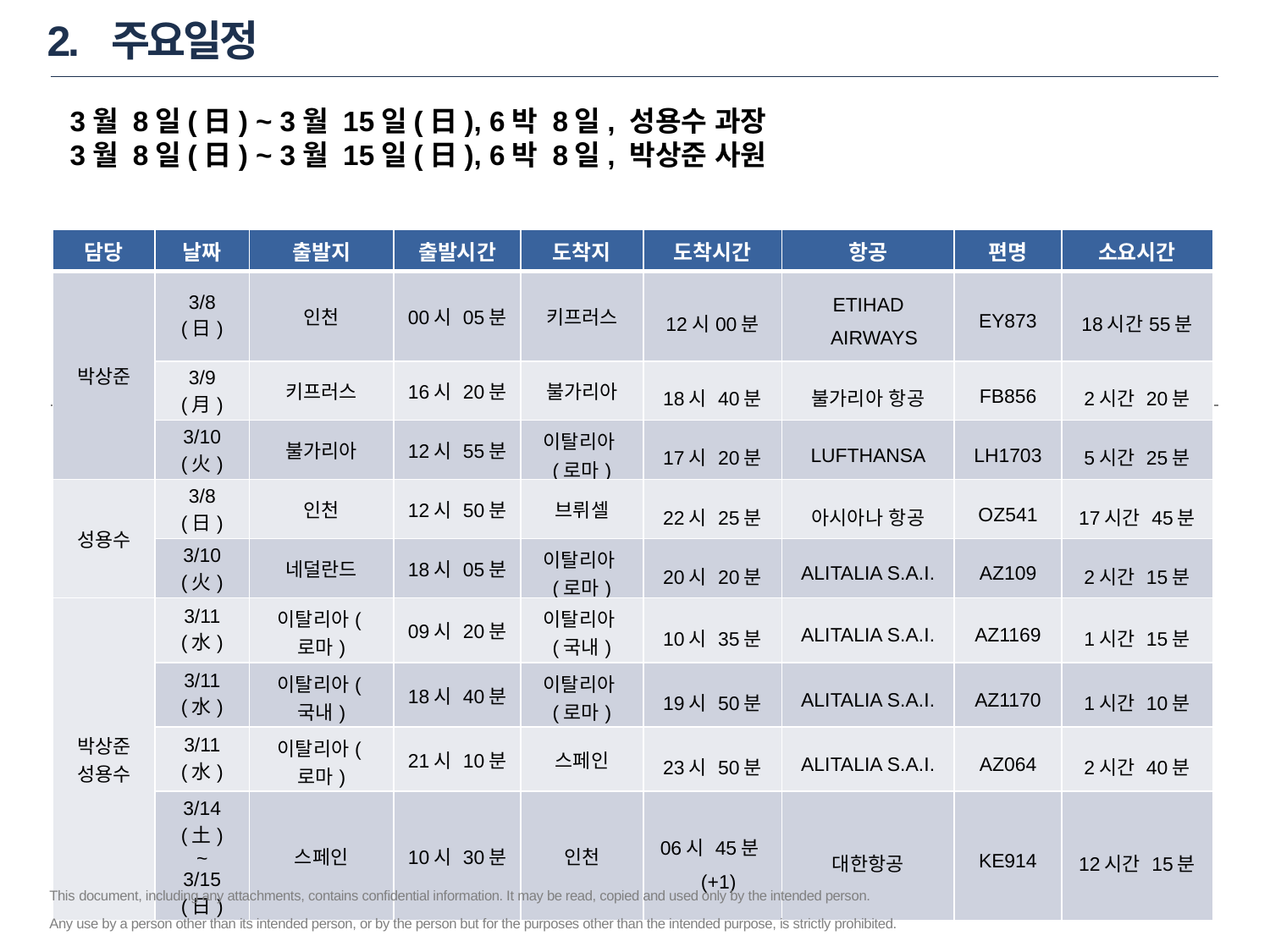

2.  주요일정
3월 8일(日) ~ 3월 15일(日), 6박 8일, 성용수 과장
3월 8일(日) ~ 3월 15일(日), 6박 8일, 박상준 사원

2014년 매출 규모
수량(대)
금액(USD)
수량(대)
금액(USD)
| 담당 | 날짜 | 출발지 | 출발시간 | 도착지 | 도착시간 | 항공 | 편명 | 소요시간 |
| --- | --- | --- | --- | --- | --- | --- | --- | --- |
| 박상준 | 3/8(日) | 인천 | 00시 05분 | 키프러스 | 12시00분 | ETIHAD AIRWAYS | EY873 | 18시간55분 |
|  | 3/9(月) | 키프러스 | 16시 20분 | 불가리아 | 18시 40분 | 불가리아 항공 | FB856 | 2시간 20분 |
|  | 3/10(火) | 불가리아 | 12시 55분 | 이탈리아(로마) | 17시 20분 | LUFTHANSA | LH1703 | 5시간 25분 |
| 성용수 | 3/8(日) | 인천 | 12시 50분 | 브뤼셀 | 22시 25분 | 아시아나 항공 | OZ541 | 17시간 45분 |
|  | 3/10(火) | 네덜란드 | 18시 05분 | 이탈리아(로마) | 20시 20분 | ALITALIA S.A.I. | AZ109 | 2시간 15분 |
| 박상준 성용수 | 3/11(水) | 이탈리아(로마) | 09시 20분 | 이탈리아(국내) | 10시 35분 | ALITALIA S.A.I. | AZ1169 | 1시간 15분 |
|  | 3/11(水) | 이탈리아(국내) | 18시 40분 | 이탈리아(로마) | 19시 50분 | ALITALIA S.A.I. | AZ1170 | 1시간 10분 |
|  | 3/11(水) | 이탈리아(로마) | 21시 10분 | 스페인 | 23시 50분 | ALITALIA S.A.I. | AZ064 | 2시간 40분 |
|  | 3/14(土) ~ 3/15(日) | 스페인 | 10시 30분 | 인천 | 06시 45분(+1) | 대한항공 | KE914 | 12시간 15분 |
This document, including any attachments, contains confidential information. It may be read, copied and used only by the intended person.
Any use by a person other than its intended person, or by the person but for the purposes other than the intended purpose, is strictly prohibited.
4